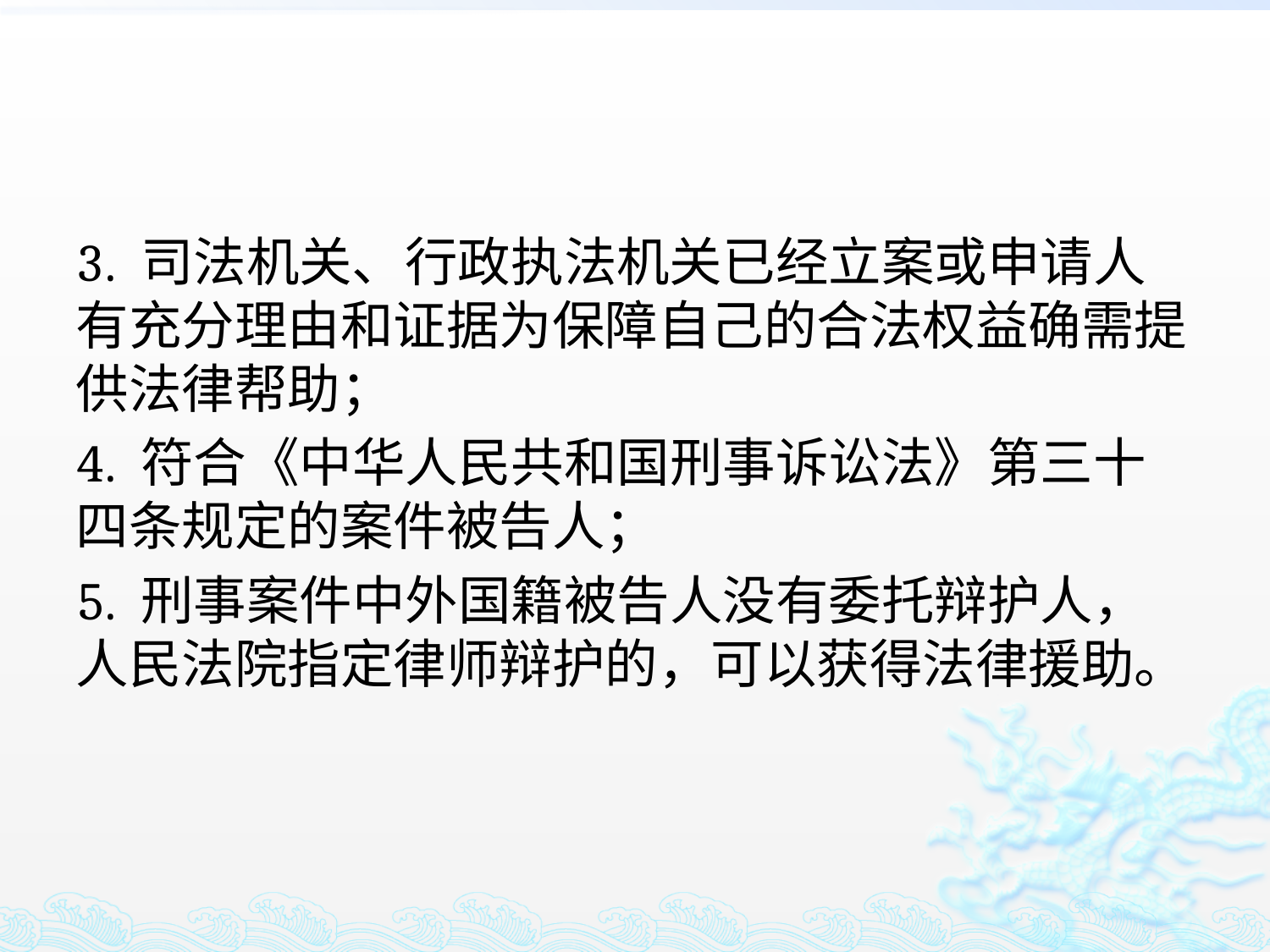

#
3. 司法机关、行政执法机关已经立案或申请人有充分理由和证据为保障自己的合法权益确需提供法律帮助；
4. 符合《中华人民共和国刑事诉讼法》第三十四条规定的案件被告人；
5. 刑事案件中外国籍被告人没有委托辩护人，人民法院指定律师辩护的，可以获得法律援助。